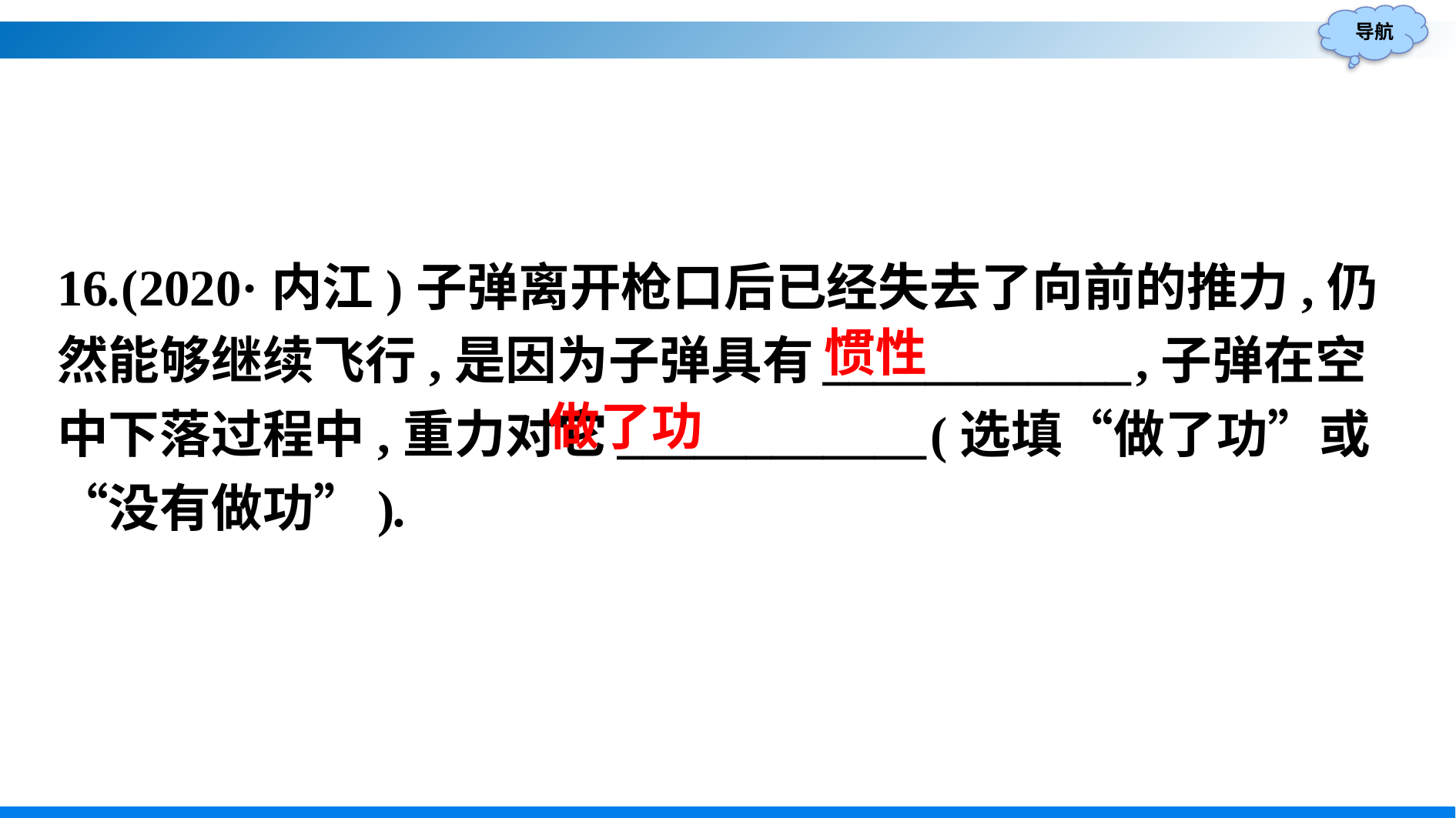

16.(2020·内江)子弹离开枪口后已经失去了向前的推力,仍然能够继续飞行,是因为子弹具有____________,子弹在空中下落过程中,重力对它____________(选填“做了功”或“没有做功”).
惯性
做了功